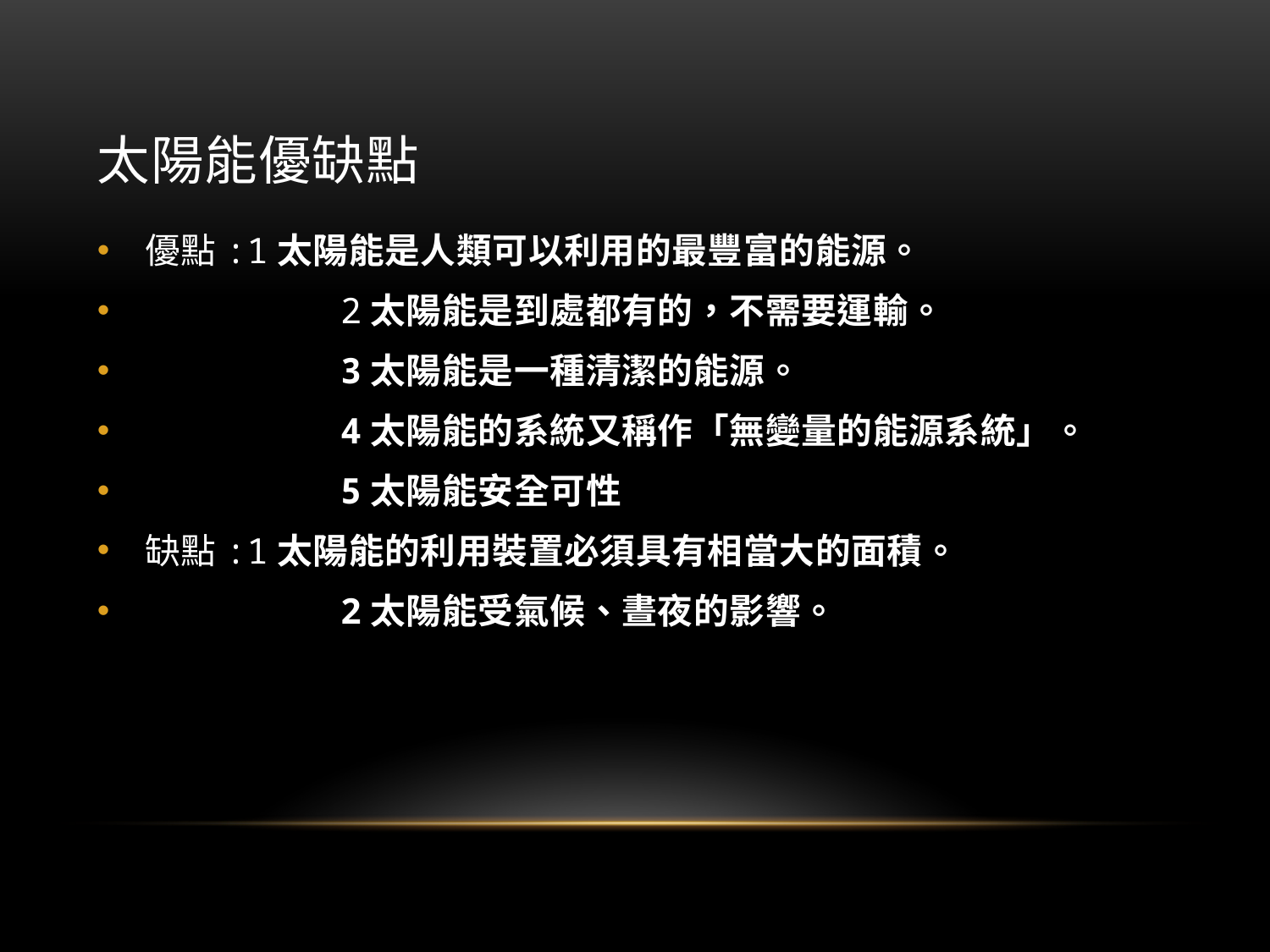

# 太陽能優缺點
優點:1太陽能是人類可以利用的最豐富的能源。
         2太陽能是到處都有的，不需要運輸。
         3太陽能是一種清潔的能源。
         4太陽能的系統又稱作「無變量的能源系統」。
         5太陽能安全可性
缺點:1太陽能的利用裝置必須具有相當大的面積。
         2太陽能受氣候、晝夜的影響。